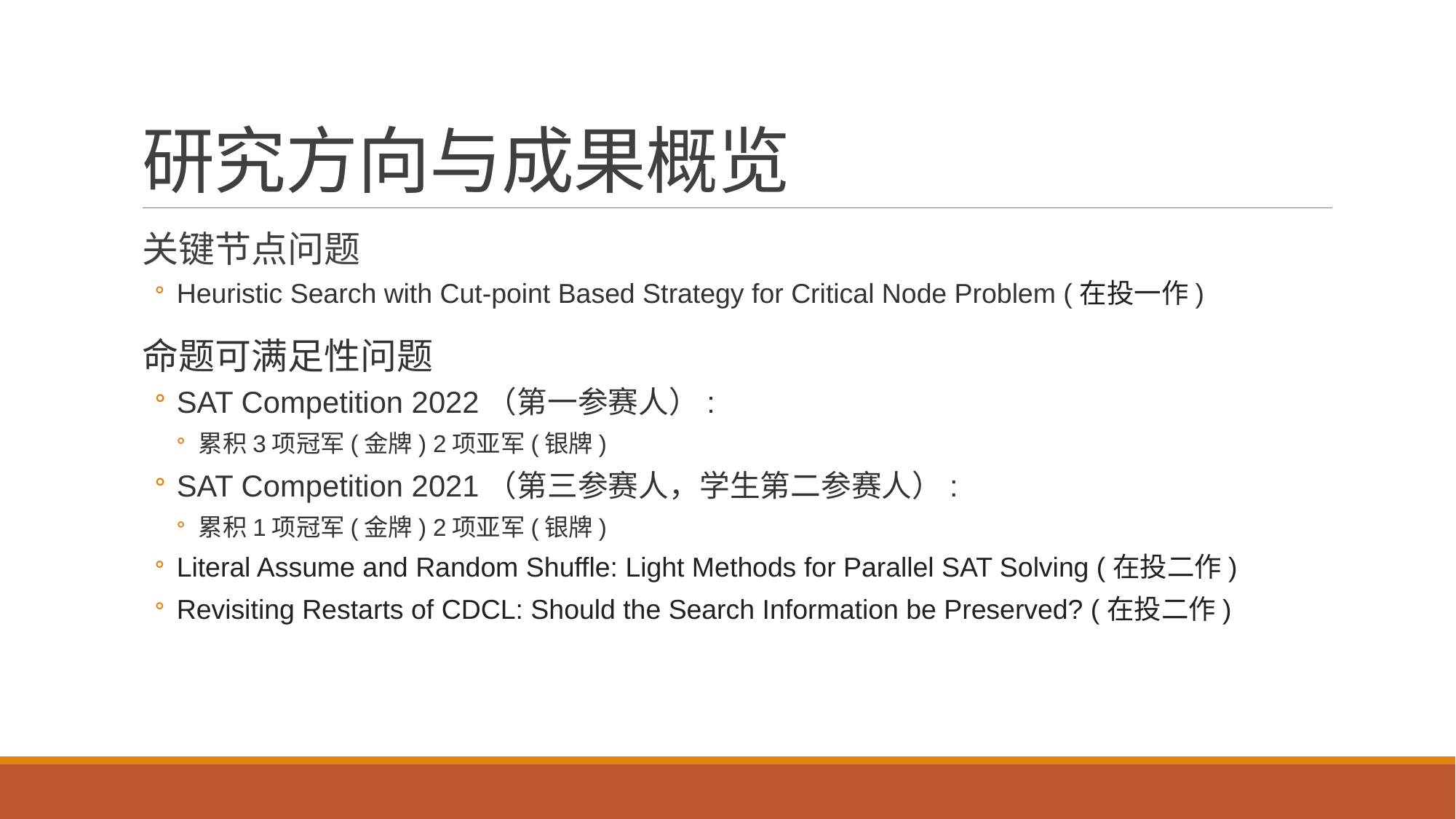

# 研究方向与成果概览
关键节点问题
Heuristic Search with Cut-point Based Strategy for Critical Node Problem (在投一作)
命题可满足性问题
SAT Competition 2022（第一参赛人）:
累积3项冠军(金牌) 2项亚军(银牌)
SAT Competition 2021（第三参赛人，学生第二参赛人）:
累积1项冠军(金牌) 2项亚军(银牌)
Literal Assume and Random Shuffle: Light Methods for Parallel SAT Solving (在投二作)
Revisiting Restarts of CDCL: Should the Search Information be Preserved? (在投二作)